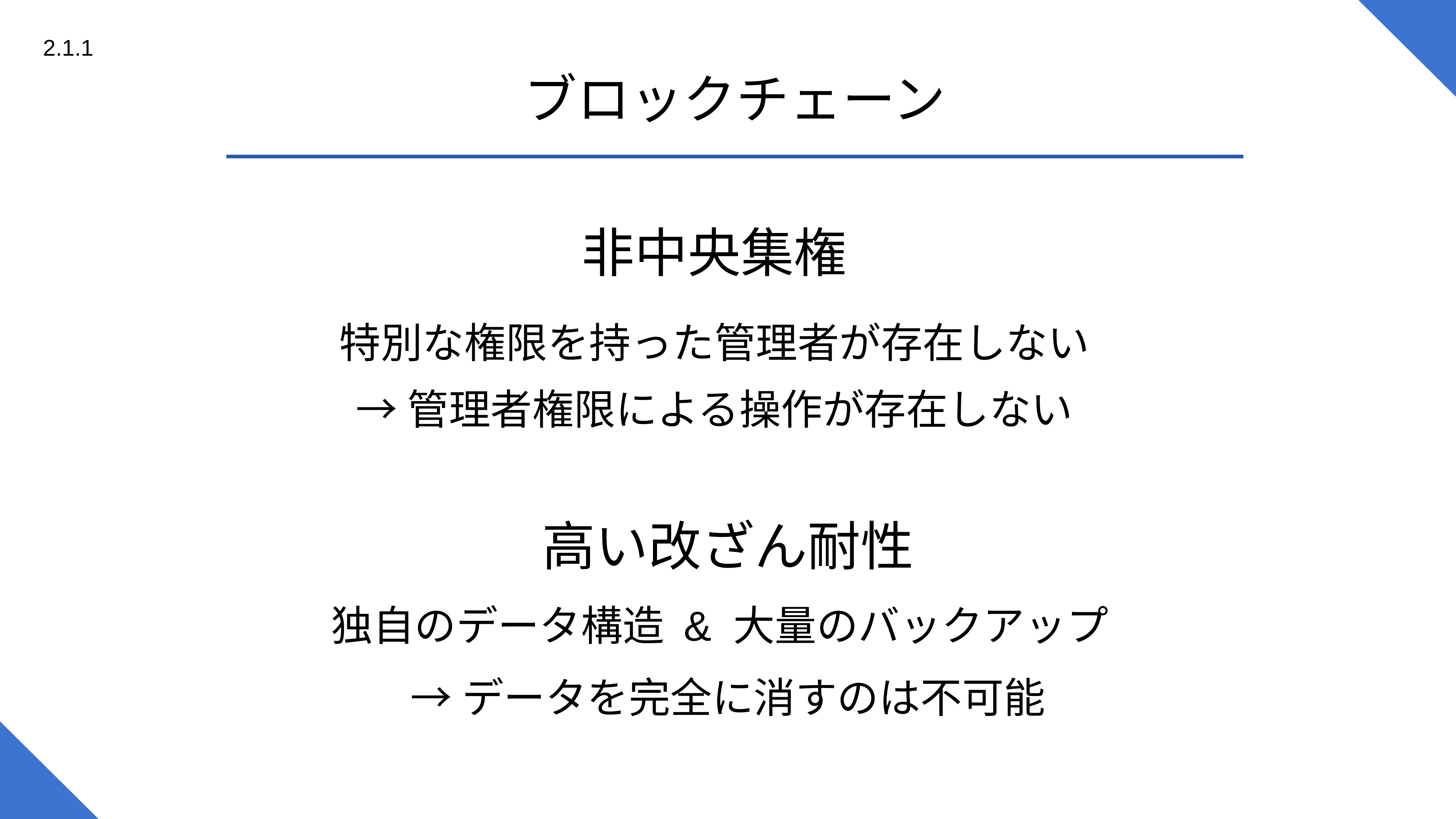

2.1.1
ブロックチェーン
非中央集権
特別な権限を持った管理者が存在しない
→管理者権限による操作が存在しない
高い改ざん耐性
独自のデータ構造 & 大量のバックアップ
→データを完全に消すのは不可能
36